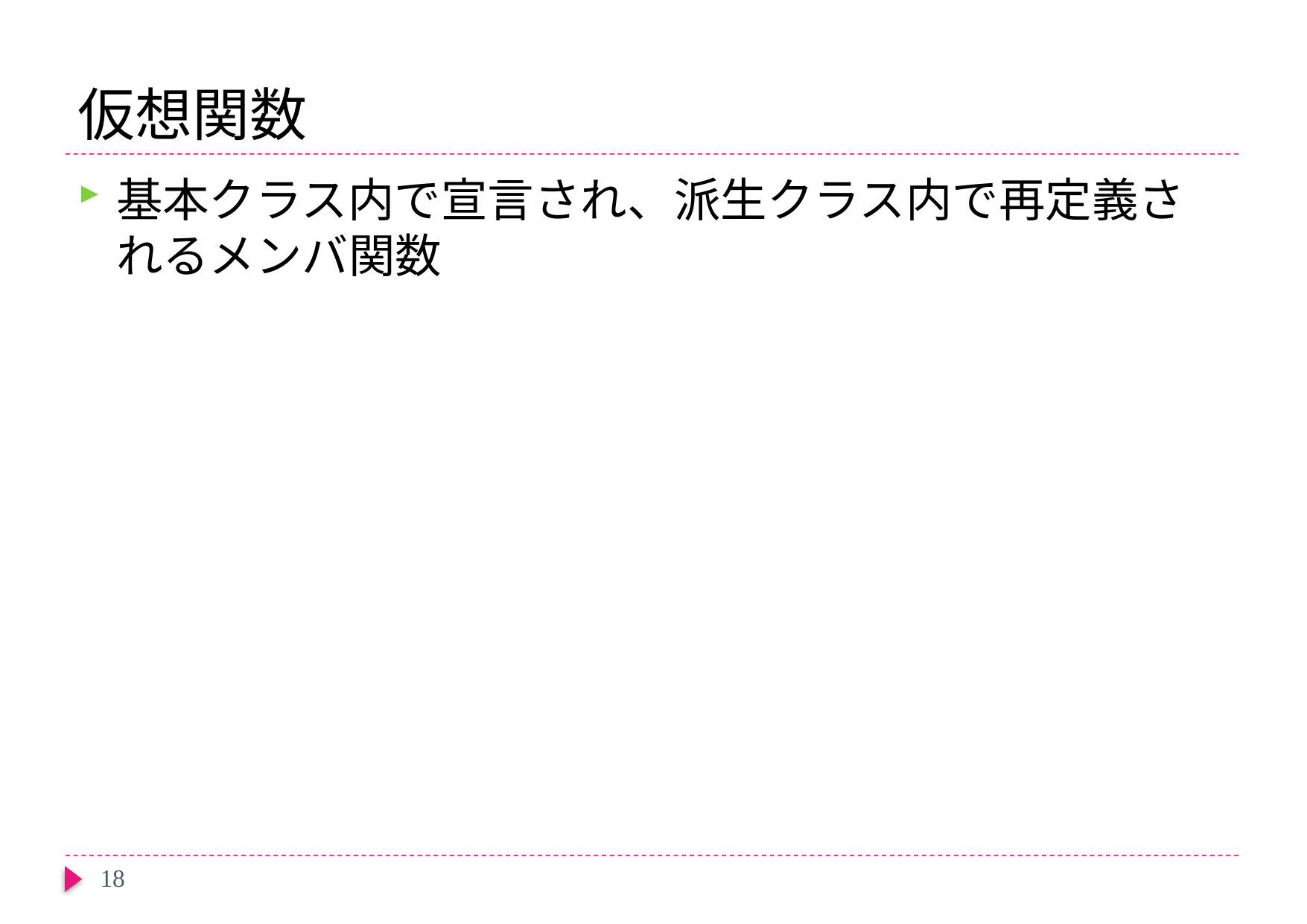

# 仮想関数
基本クラス内で宣言され、派生クラス内で再定義されるメンバ関数

18